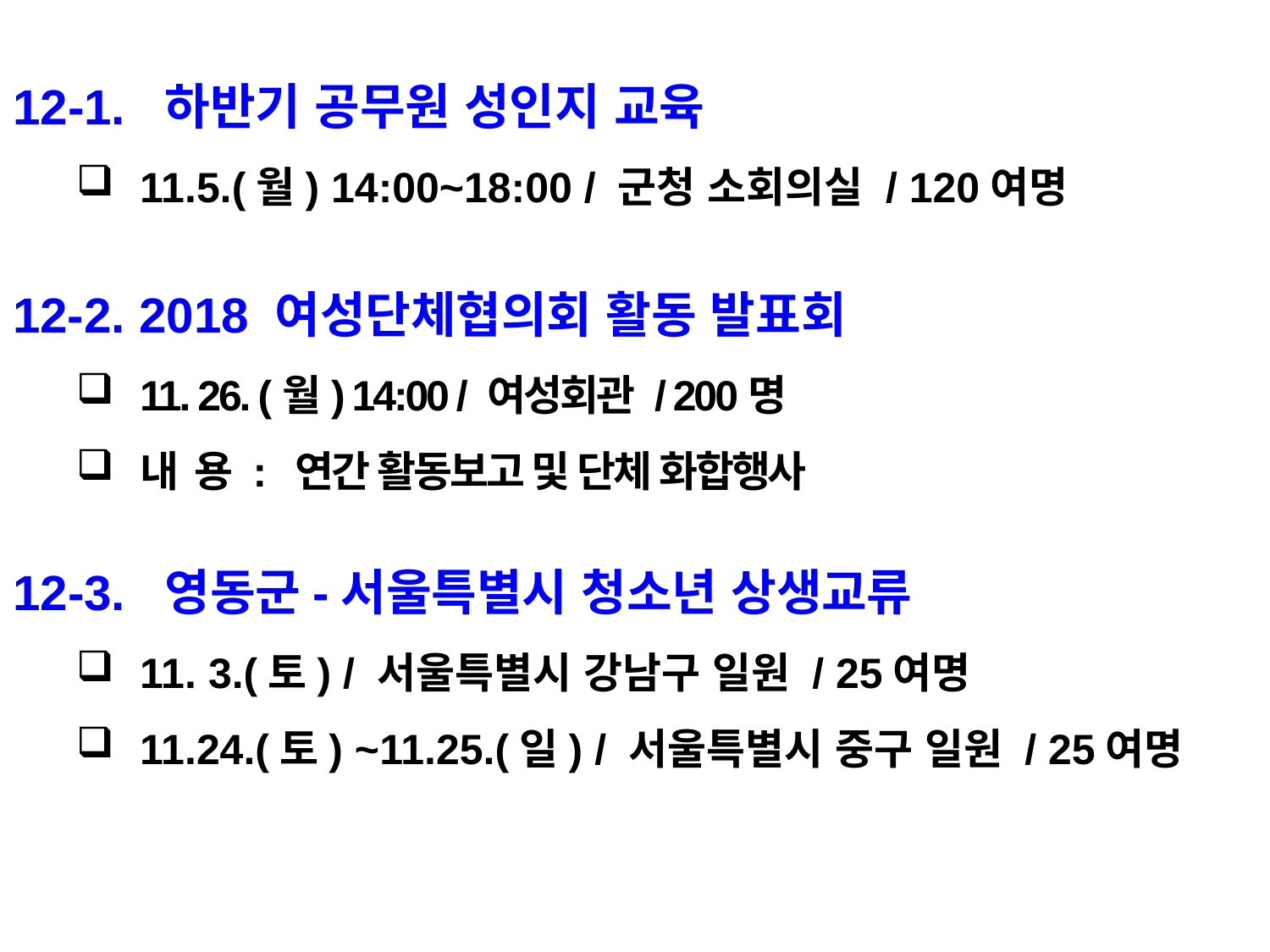

12-1.  하반기 공무원 성인지 교육
11.5.(월) 14:00~18:00 / 군청 소회의실 / 120여명

12-2. 2018 여성단체협의회 활동 발표회
11. 26. (월) 14:00 / 여성회관 / 200명
내  용 :  연간 활동보고 및 단체 화합행사

12-3.  영동군-서울특별시 청소년 상생교류
11. 3.(토) / 서울특별시 강남구 일원 / 25여명
11.24.(토) ~11.25.(일) / 서울특별시 중구 일원 / 25여명